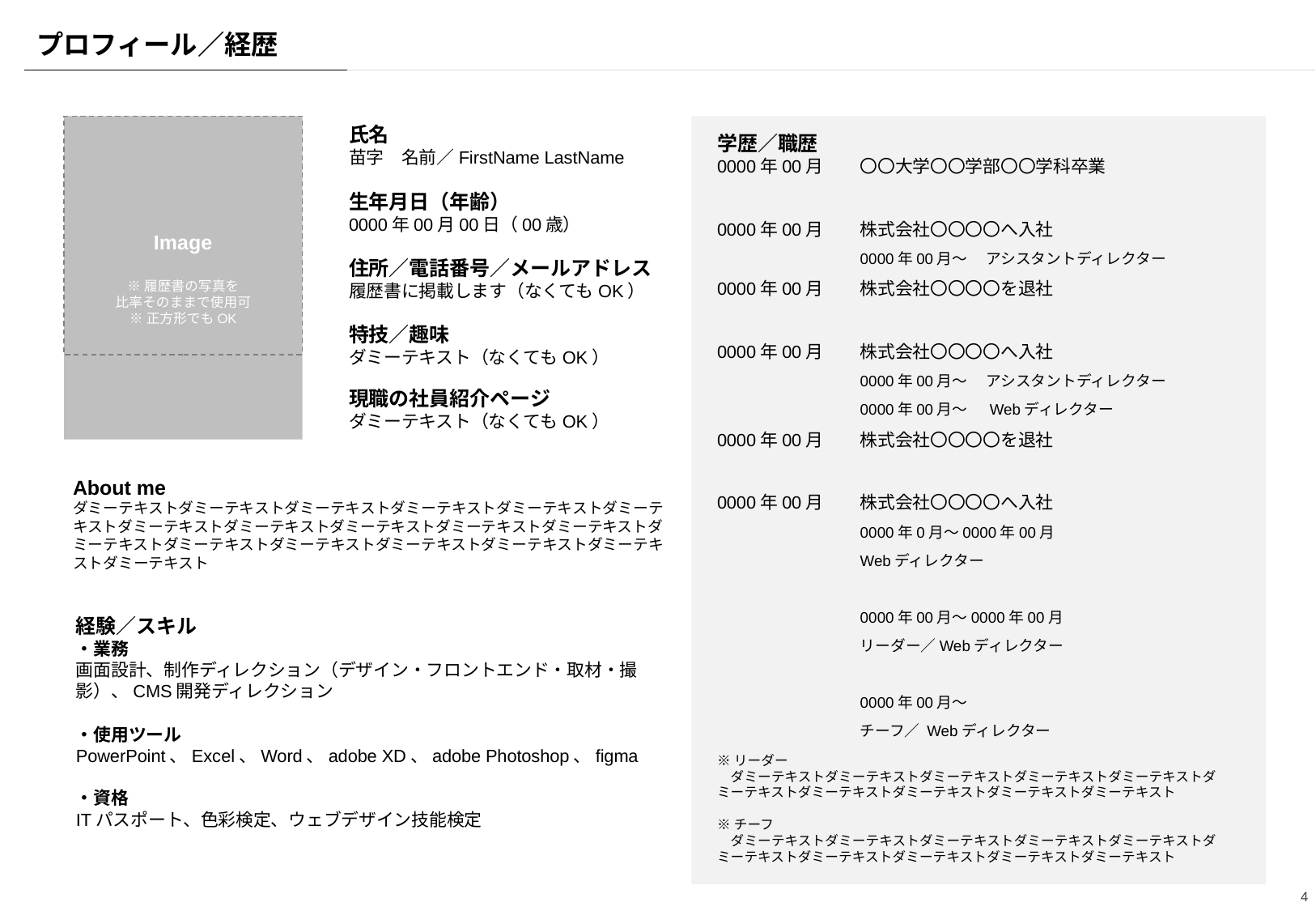

プロフィール／経歴

Image

※履歴書の写真を
比率そのままで使用可
※正方形でもOK
氏名
苗字　名前／FirstName LastName

生年月日（年齢）
0000年00月00日（00歳）

住所／電話番号／メールアドレス
履歴書に掲載します（なくてもOK）

特技／趣味
ダミーテキスト（なくてもOK）

現職の社員紹介ページ
ダミーテキスト（なくてもOK）

学歴／職歴
0000年00月	〇〇大学〇〇学部〇〇学科卒業

0000年00月	株式会社〇〇〇〇へ入社
	0000年00月〜　 アシスタントディレクター
0000年00月	株式会社〇〇〇〇を退社

0000年00月	株式会社〇〇〇〇へ入社
	0000年00月〜　 アシスタントディレクター
	0000年00月〜　 Webディレクター
0000年00月	株式会社〇〇〇〇を退社

0000年00月	株式会社〇〇〇〇へ入社
	0000年0月〜0000年00月
	Webディレクター

	0000年00月〜0000年00月
	リーダー／Webディレクター

	0000年00月〜
	チーフ／ Webディレクター
About me
ダミーテキストダミーテキストダミーテキストダミーテキストダミーテキストダミーテキストダミーテキストダミーテキストダミーテキストダミーテキストダミーテキストダミーテキストダミーテキストダミーテキストダミーテキストダミーテキストダミーテキストダミーテキスト
経験／スキル
・業務
画面設計、制作ディレクション（デザイン・フロントエンド・取材・撮影）、CMS開発ディレクション

・使用ツール
PowerPoint、Excel、Word、adobe XD、adobe Photoshop、figma

・資格
ITパスポート、色彩検定、ウェブデザイン技能検定
※リーダー
　ダミーテキストダミーテキストダミーテキストダミーテキストダミーテキストダミーテキストダミーテキストダミーテキストダミーテキストダミーテキスト

※チーフ
　ダミーテキストダミーテキストダミーテキストダミーテキストダミーテキストダミーテキストダミーテキストダミーテキストダミーテキストダミーテキスト
4